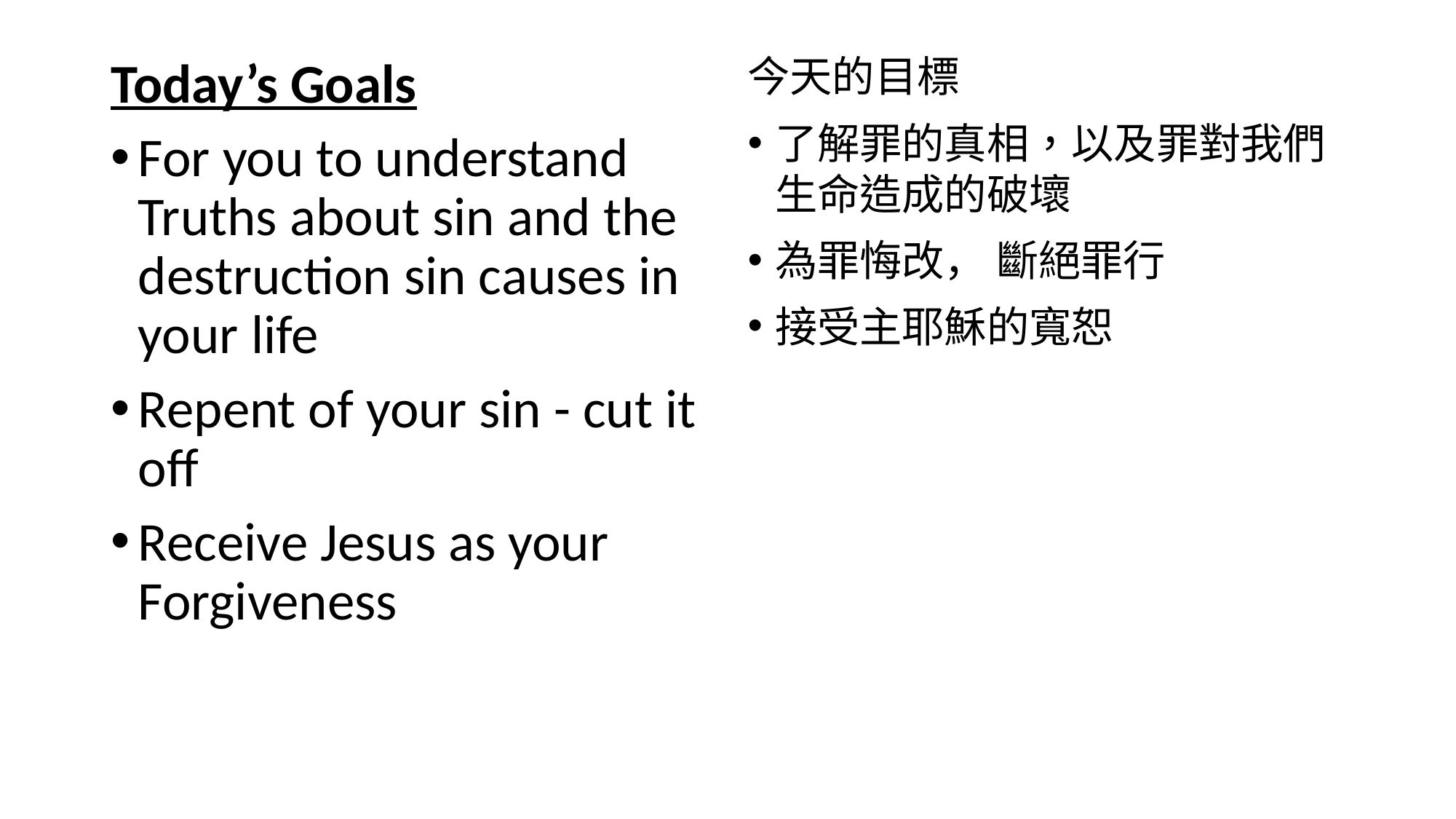

Today’s Goals
For you to understand Truths about sin and the destruction sin causes in your life
Repent of your sin - cut it off
Receive Jesus as your Forgiveness

今天的目標
了解罪的真相，以及罪對我們生命造成的破壞
為罪悔改， 斷絕罪行
接受主耶穌的寬恕